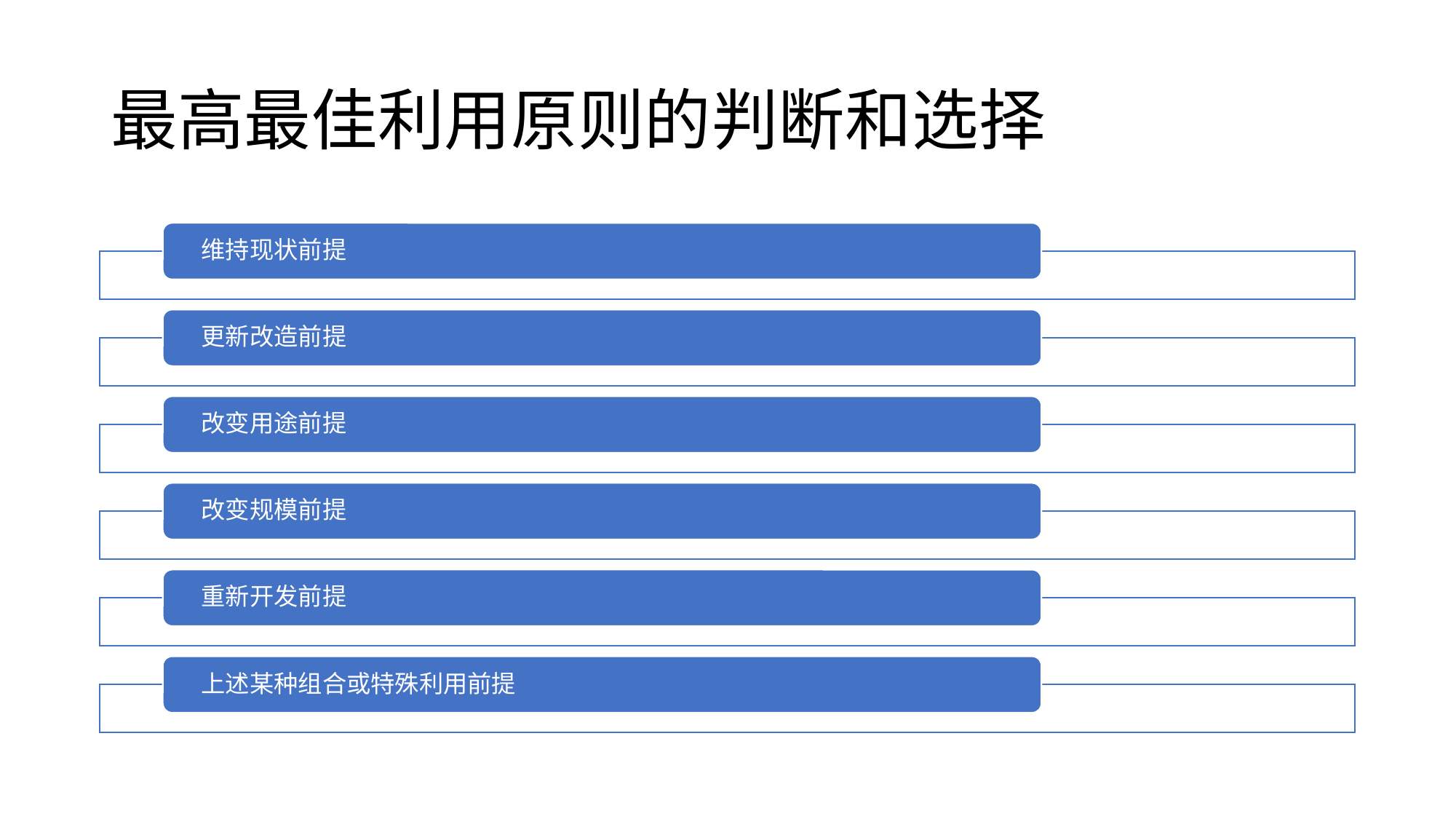

# 最高最佳利用原则的判断和选择
维持现状前提
更新改造前提
改变用途前提
改变规模前提
重新开发前提
上述某种组合或特殊利用前提